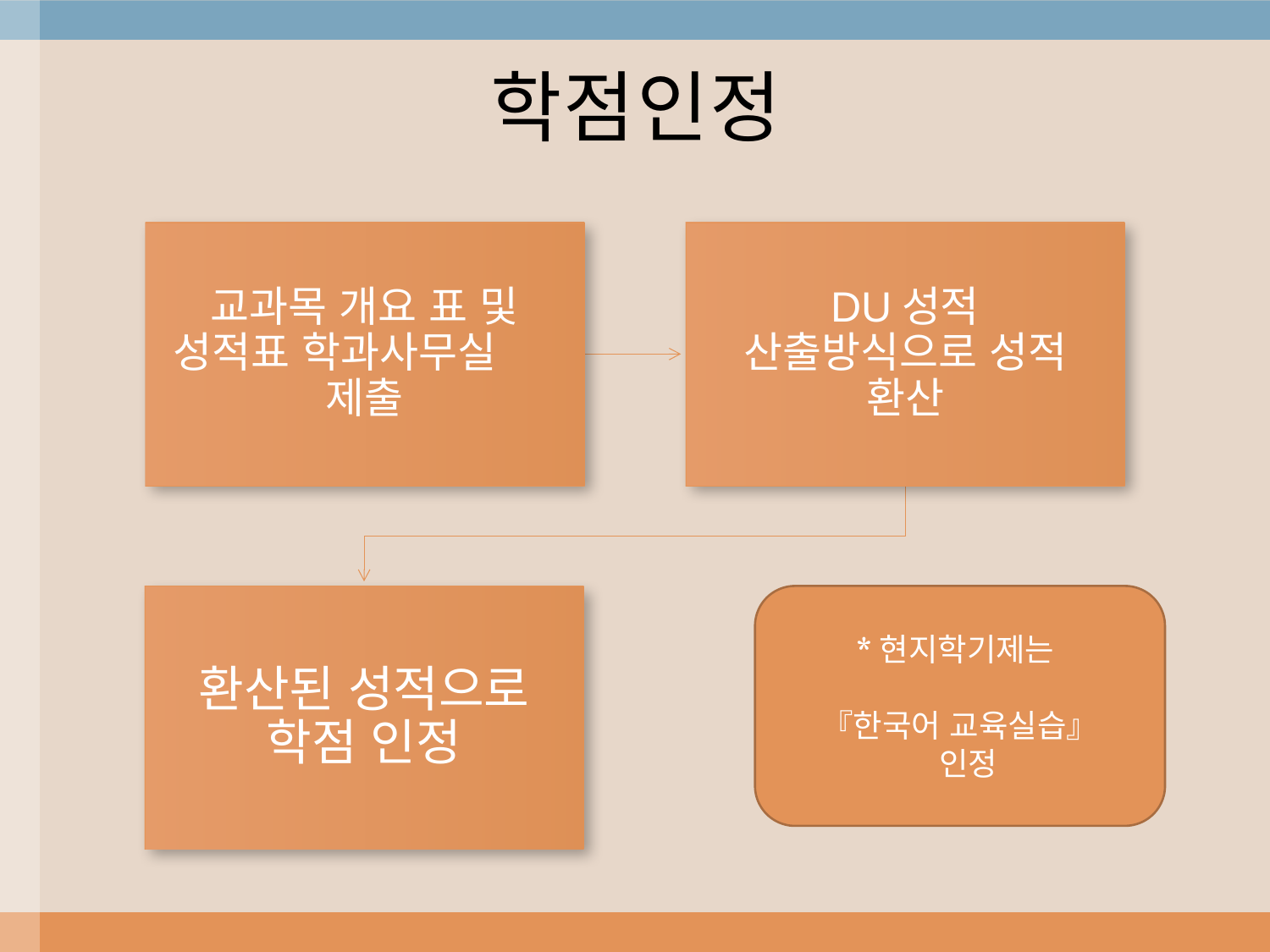

# 학점인정

교과목 개요 표 및 성적표 학과사무실      제출

DU성적 산출방식으로 성적 환산
환산된 성적으로 학점 인정
*현지학기제는

『한국어 교육실습』
 인정